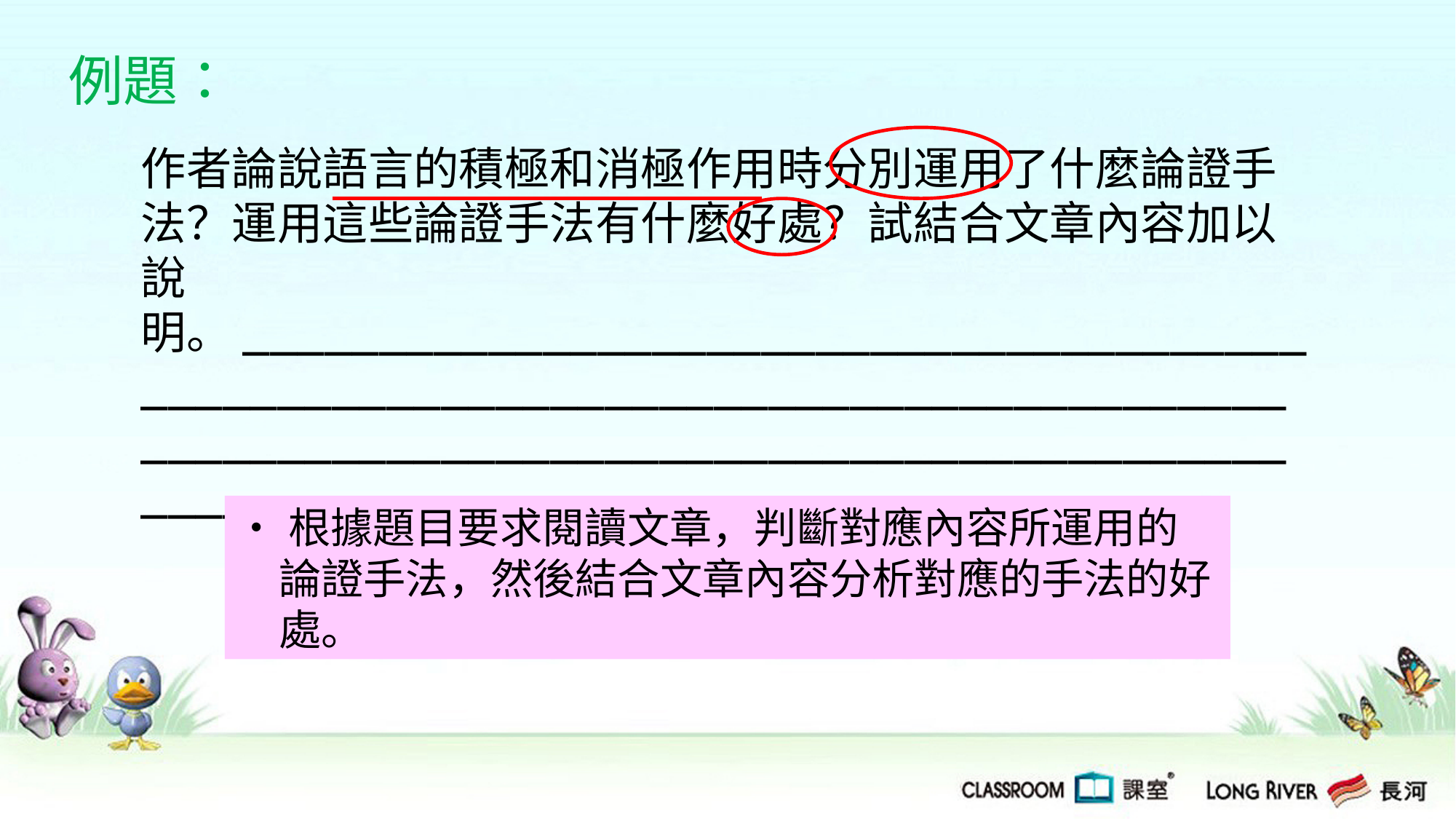

例題：

作者論說語言的積極和消極作用時分別運用了什麼論證手法？運用這些論證手法有什麼好處？試結合文章內容加以說明。_________________________________________________________________________________________________________________________________________________________

‧根據題目要求閱讀文章，判斷對應內容所運用的論證手法，然後結合文章內容分析對應的手法的好處。